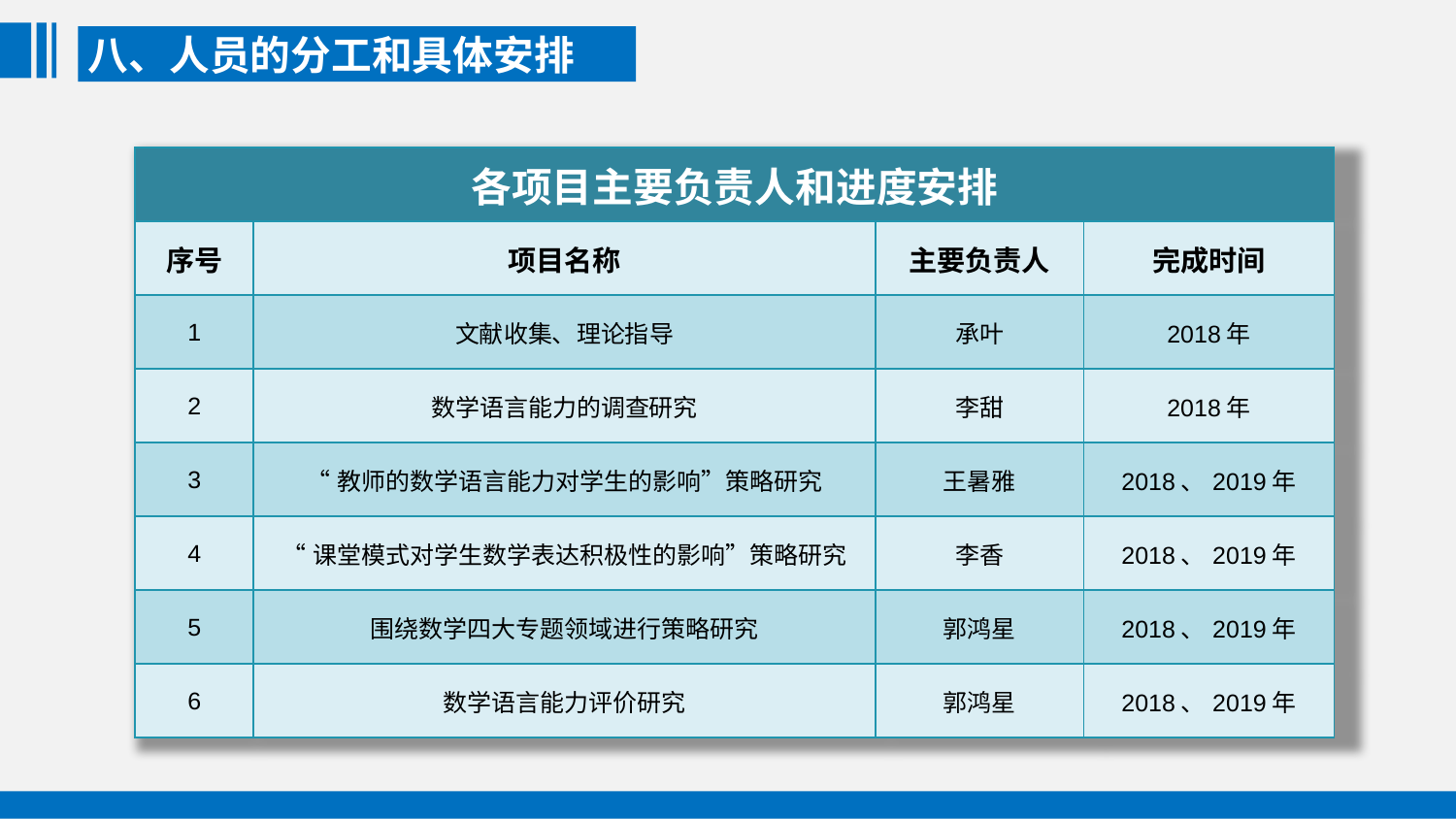

八、人员的分工和具体安排

| 各项目主要负责人和进度安排 |  |  |  |
| --- | --- | --- | --- |
| 序号 | 项目名称 | 主要负责人 | 完成时间 |
| 1 | 文献收集、理论指导 | 承叶 | 2018年 |
| 2 | 数学语言能力的调查研究 | 李甜 | 2018年 |
| 3 | “教师的数学语言能力对学生的影响”策略研究 | 王暑雅 | 2018、2019年 |
| 4 | “课堂模式对学生数学表达积极性的影响”策略研究 | 李香 | 2018、2019年 |
| 5 | 围绕数学四大专题领域进行策略研究 | 郭鸿星 | 2018、2019年 |
| 6 | 数学语言能力评价研究 | 郭鸿星 | 2018、2019年 |